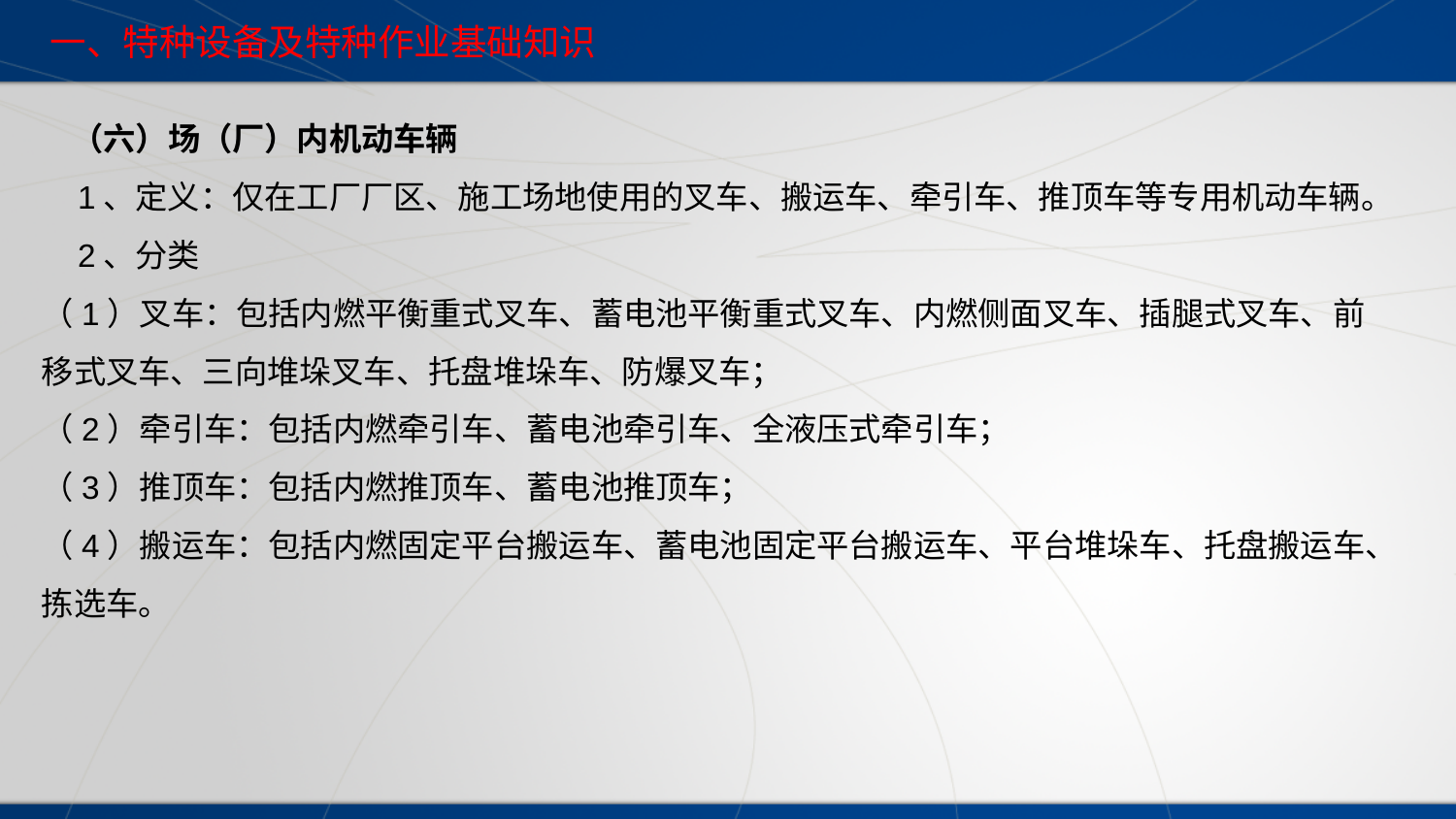

一、特种设备及特种作业基础知识
   （六）场（厂）内机动车辆
    1、定义：仅在工厂厂区、施工场地使用的叉车、搬运车、牵引车、推顶车等专用机动车辆。
    2、分类
（1）叉车：包括内燃平衡重式叉车、蓄电池平衡重式叉车、内燃侧面叉车、插腿式叉车、前移式叉车、三向堆垛叉车、托盘堆垛车、防爆叉车；
（2）牵引车：包括内燃牵引车、蓄电池牵引车、全液压式牵引车；
（3）推顶车：包括内燃推顶车、蓄电池推顶车；
（4）搬运车：包括内燃固定平台搬运车、蓄电池固定平台搬运车、平台堆垛车、托盘搬运车、拣选车。